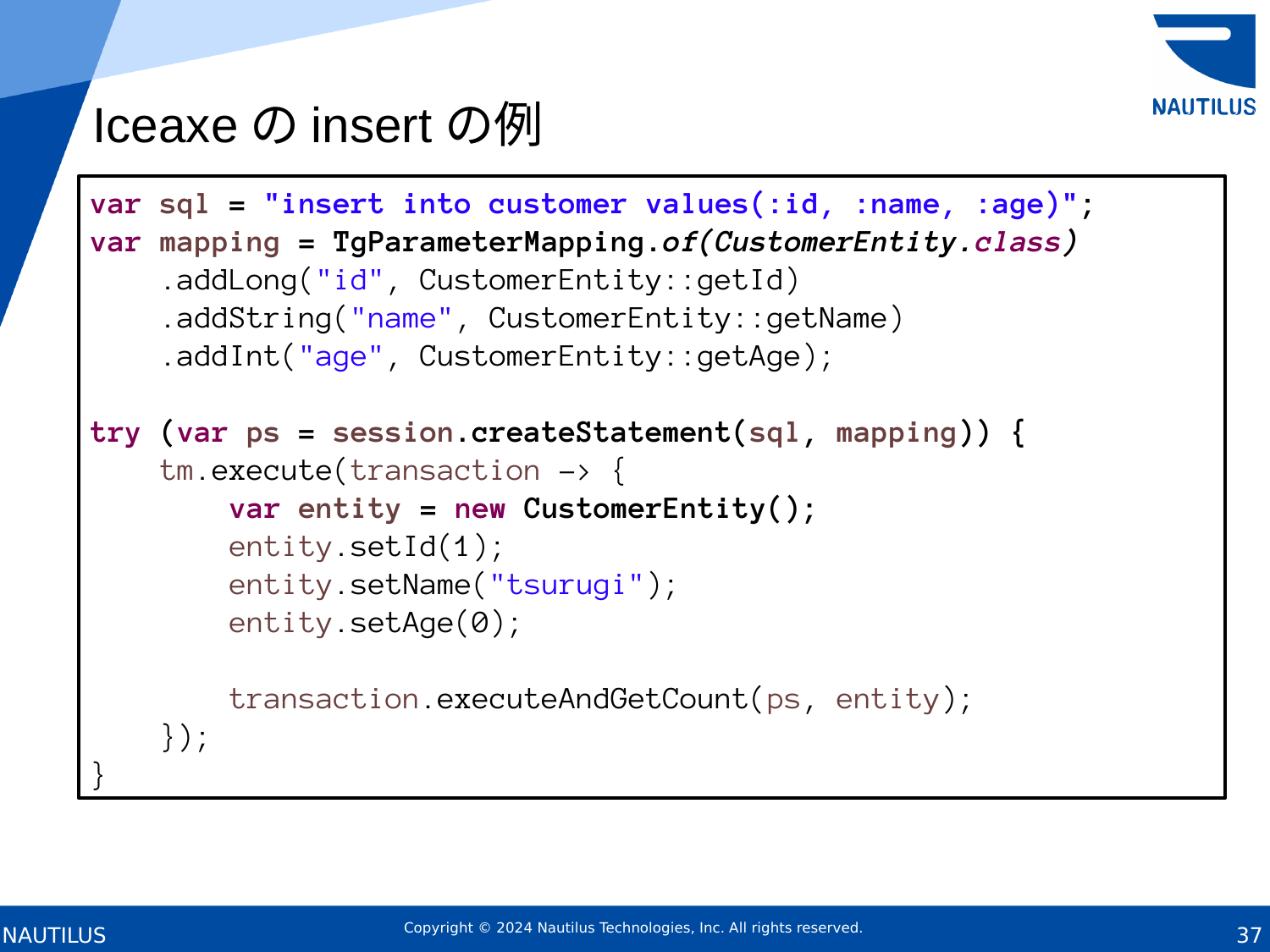

# Iceaxeのinsertの例
var sql = "insert into customer values(:id, :name, :age)";
var mapping = TgParameterMapping.of(CustomerEntity.class)
    .addLong("id", CustomerEntity::getId)
    .addString("name", CustomerEntity::getName)
    .addInt("age", CustomerEntity::getAge);

try (var ps = session.createStatement(sql, mapping)) {
    tm.execute(transaction -> {
        var entity = new CustomerEntity();
        entity.setId(1);
        entity.setName("tsurugi");
        entity.setAge(0);

        transaction.executeAndGetCount(ps, entity);
    });
}